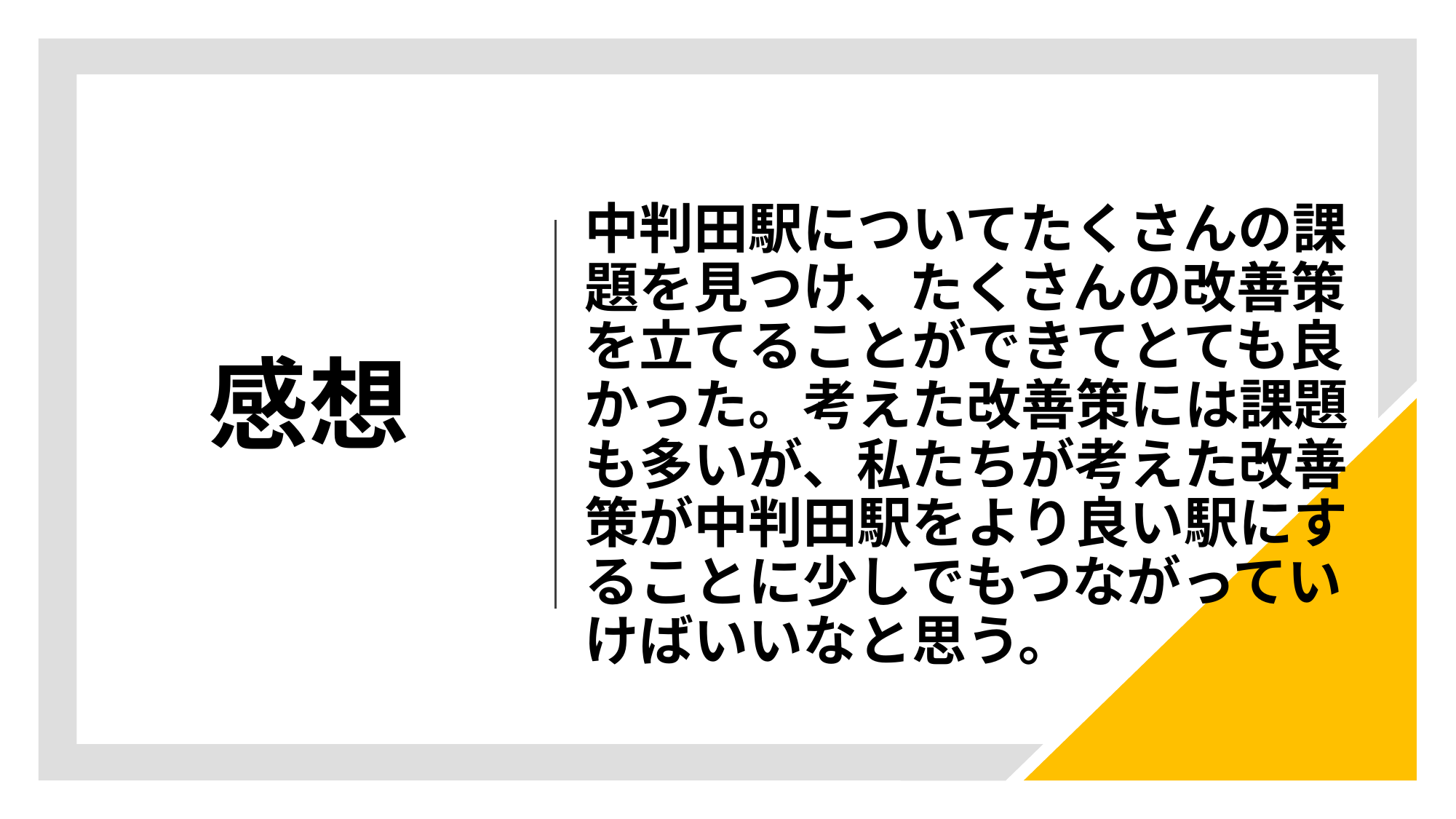

中判田駅についてたくさんの課題を見つけ、たくさんの改善策を立てることができてとても良かった。考えた改善策には課題も多いが、私たちが考えた改善策が中判田駅をより良い駅にすることに少しでもつながっていけばいいなと思う。
感想